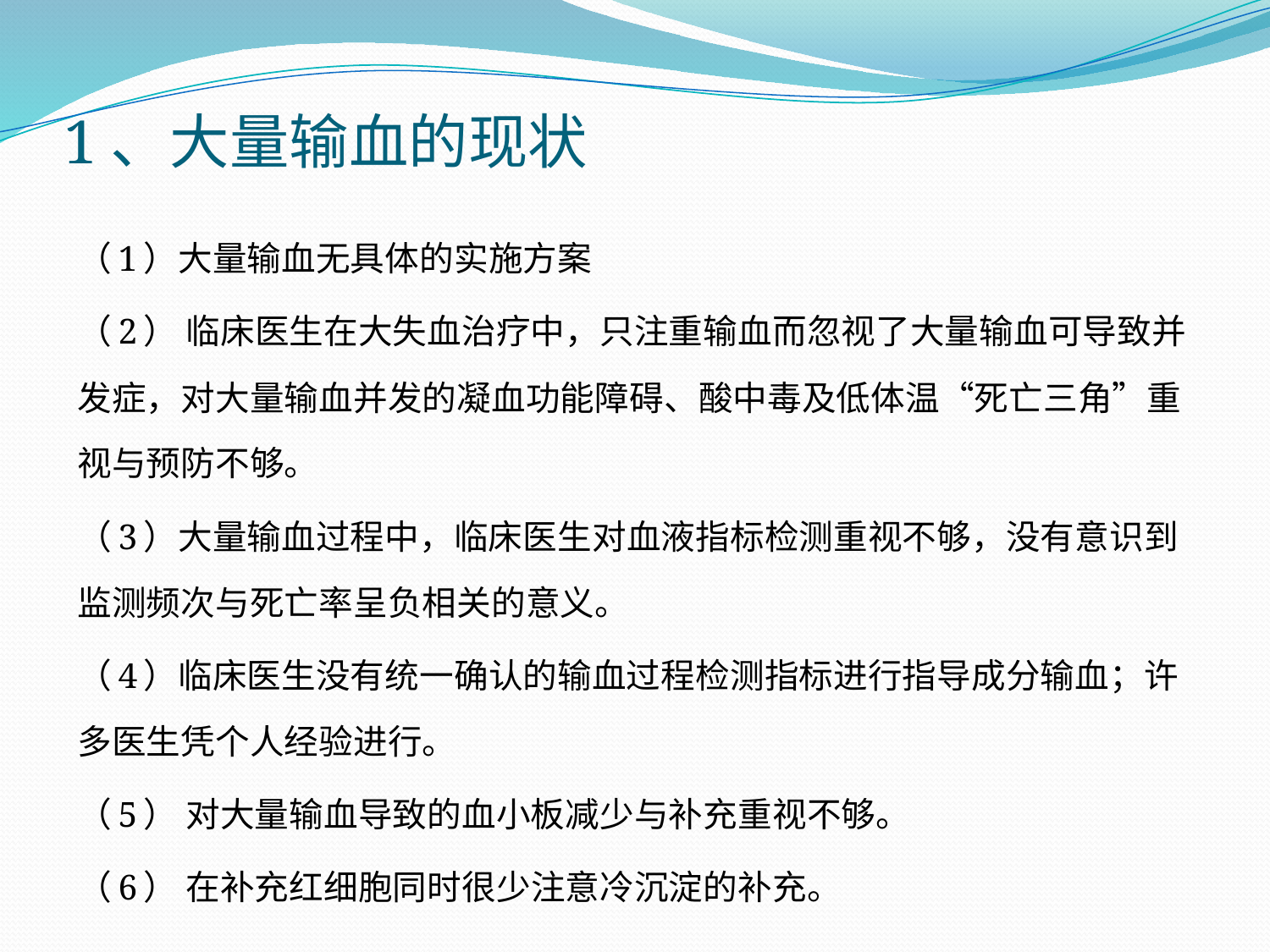

# 1、大量输血的现状
（1）大量输血无具体的实施方案
（2） 临床医生在大失血治疗中，只注重输血而忽视了大量输血可导致并发症，对大量输血并发的凝血功能障碍、酸中毒及低体温“死亡三角”重视与预防不够。
（3）大量输血过程中，临床医生对血液指标检测重视不够，没有意识到监测频次与死亡率呈负相关的意义。
（4）临床医生没有统一确认的输血过程检测指标进行指导成分输血；许多医生凭个人经验进行。
（5） 对大量输血导致的血小板减少与补充重视不够。
（6） 在补充红细胞同时很少注意冷沉淀的补充。